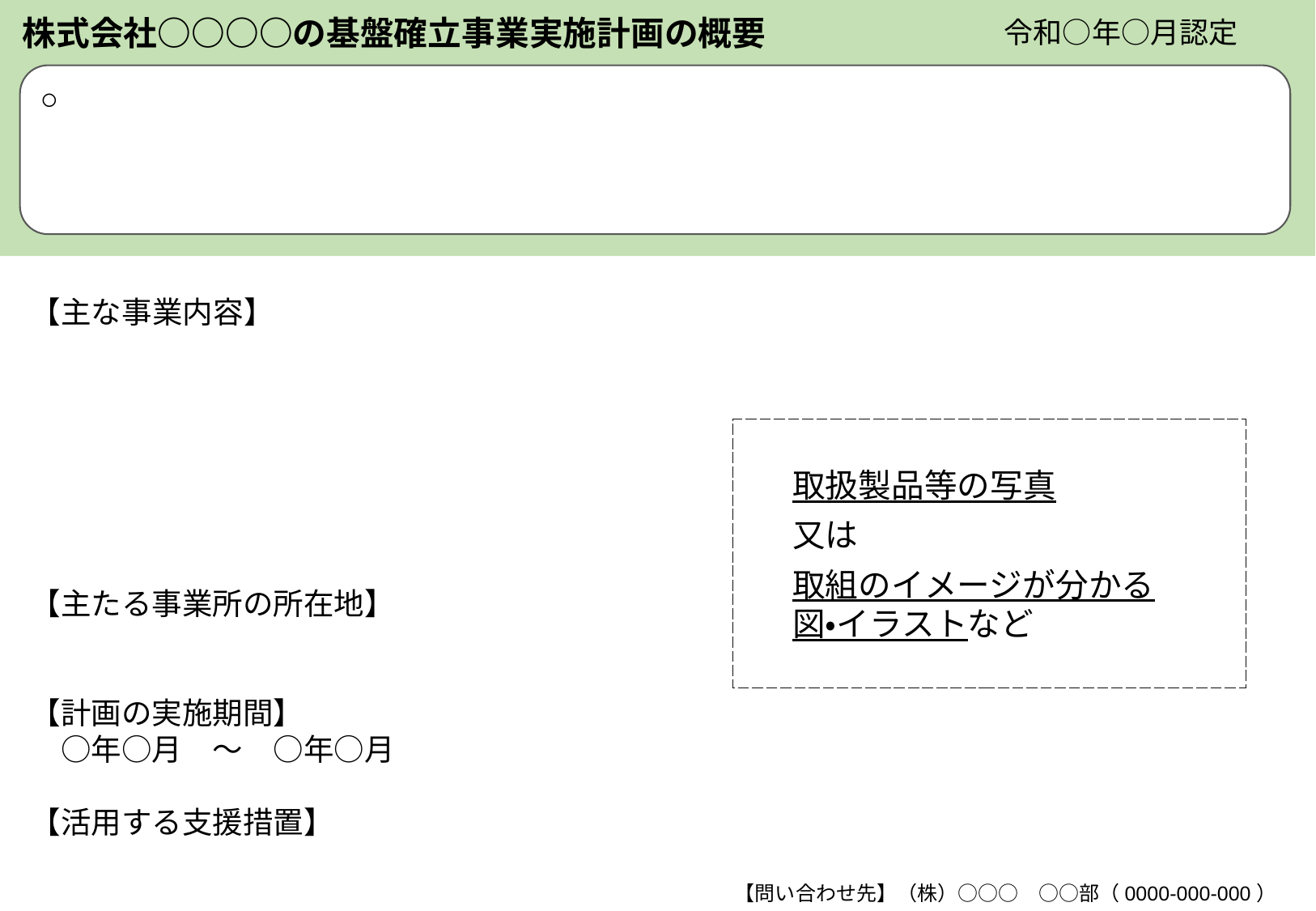

株式会社○○○○の基盤確立事業実施計画の概要

令和○年○月認定
○
【主な事業内容】

【主たる事業所の所在地】

【計画の実施期間】
　○年○月　～　○年○月

【活用する支援措置】

取扱製品等の写真
又は
取組のイメージが分かる
図・イラストなど

【問い合わせ先】（株）○○○　○○部（0000-000-000）